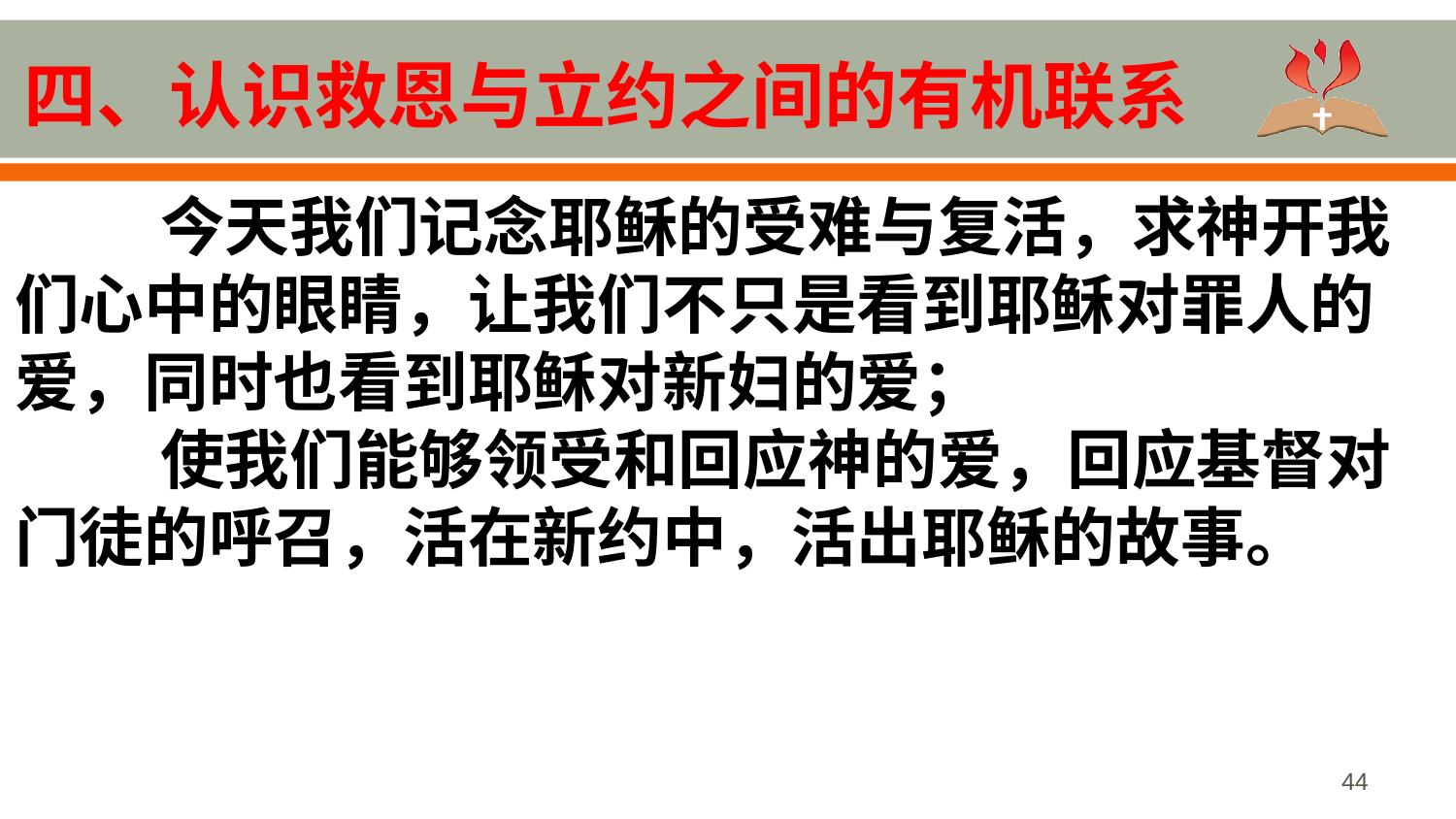

# 四、认识救恩与立约之间的有机联系
	今天我们记念耶稣的受难与复活，求神开我们心中的眼睛，让我们不只是看到耶稣对罪人的爱，同时也看到耶稣对新妇的爱；
	使我们能够领受和回应神的爱，回应基督对门徒的呼召，活在新约中，活出耶稣的故事。

44